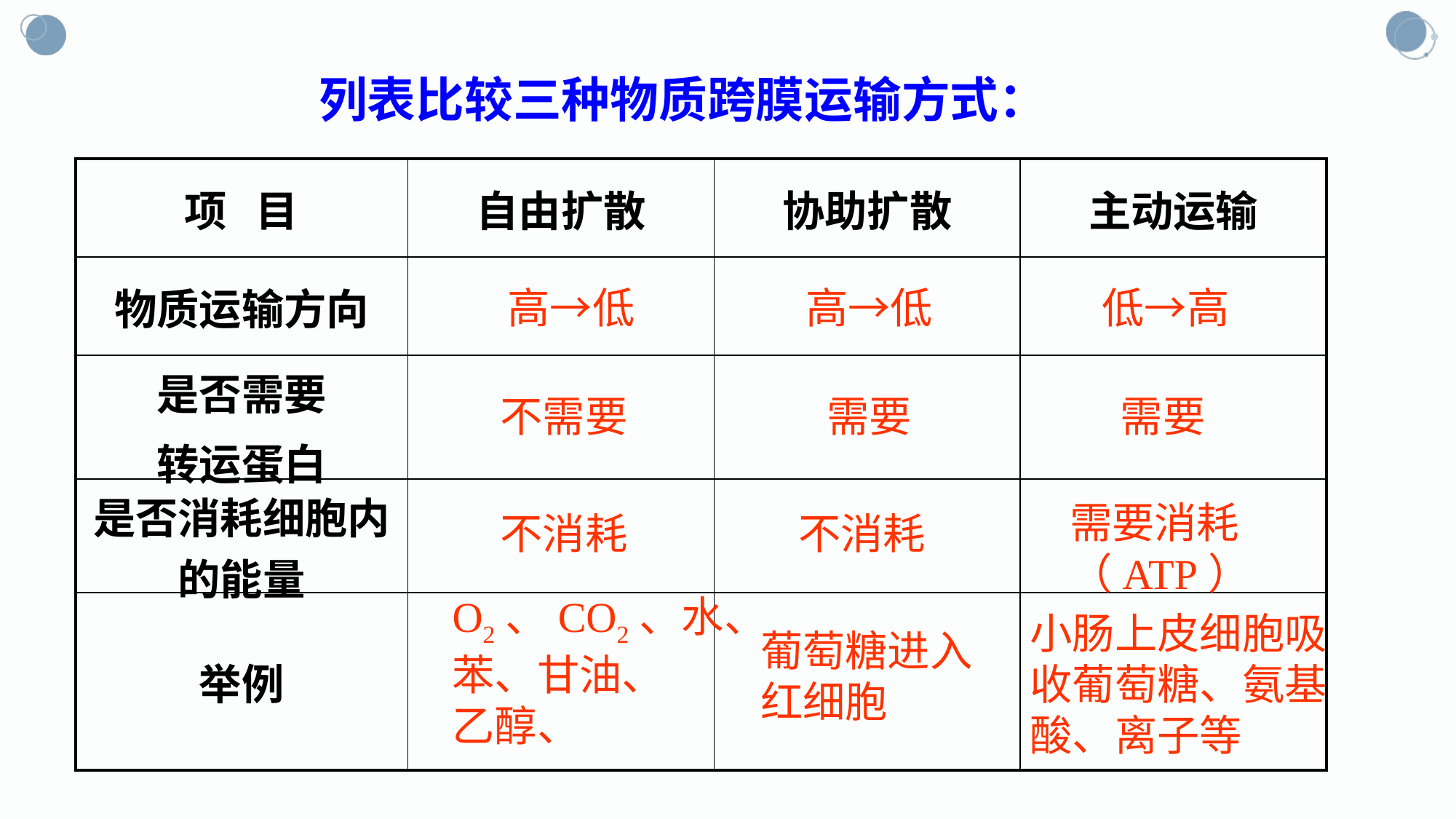

列表比较三种物质跨膜运输方式：
| 项 目 | 自由扩散 | 协助扩散 | 主动运输 |
| --- | --- | --- | --- |
| 物质运输方向 |  |  |  |
| 是否需要 转运蛋白 |  |  |  |
| 是否消耗细胞内的能量 |  |  |  |
| 举例 |  |  |  |
高→低
高→低
低→高
不需要
需要
需要
需要消耗（ATP）
不消耗
不消耗
小肠上皮细胞吸收葡萄糖、氨基酸、离子等
O2、CO2、水、
苯、甘油、
乙醇、

葡萄糖进入红细胞